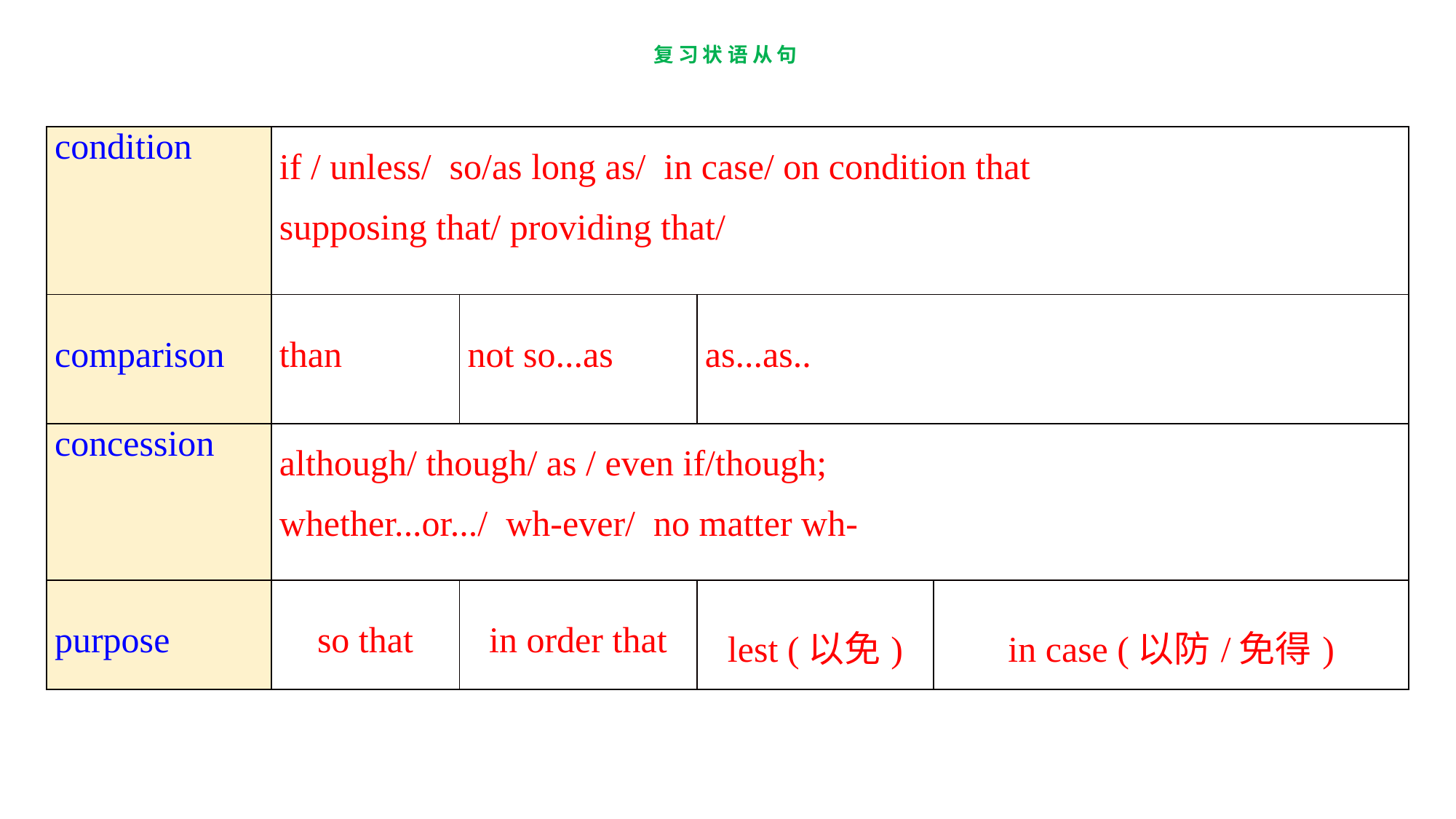

# 复习状语从句
| condition | if / unless/ so/as long as/ in case/ on condition that supposing that/ providing that/ |  |  |  |
| --- | --- | --- | --- | --- |
| comparison | than | not so...as | as...as.. |  |
| concession | although/ though/ as / even if/though; whether...or.../ wh-ever/ no matter wh- |  |  |  |
| purpose | so that | in order that | lest (以免) | in case (以防/免得) |